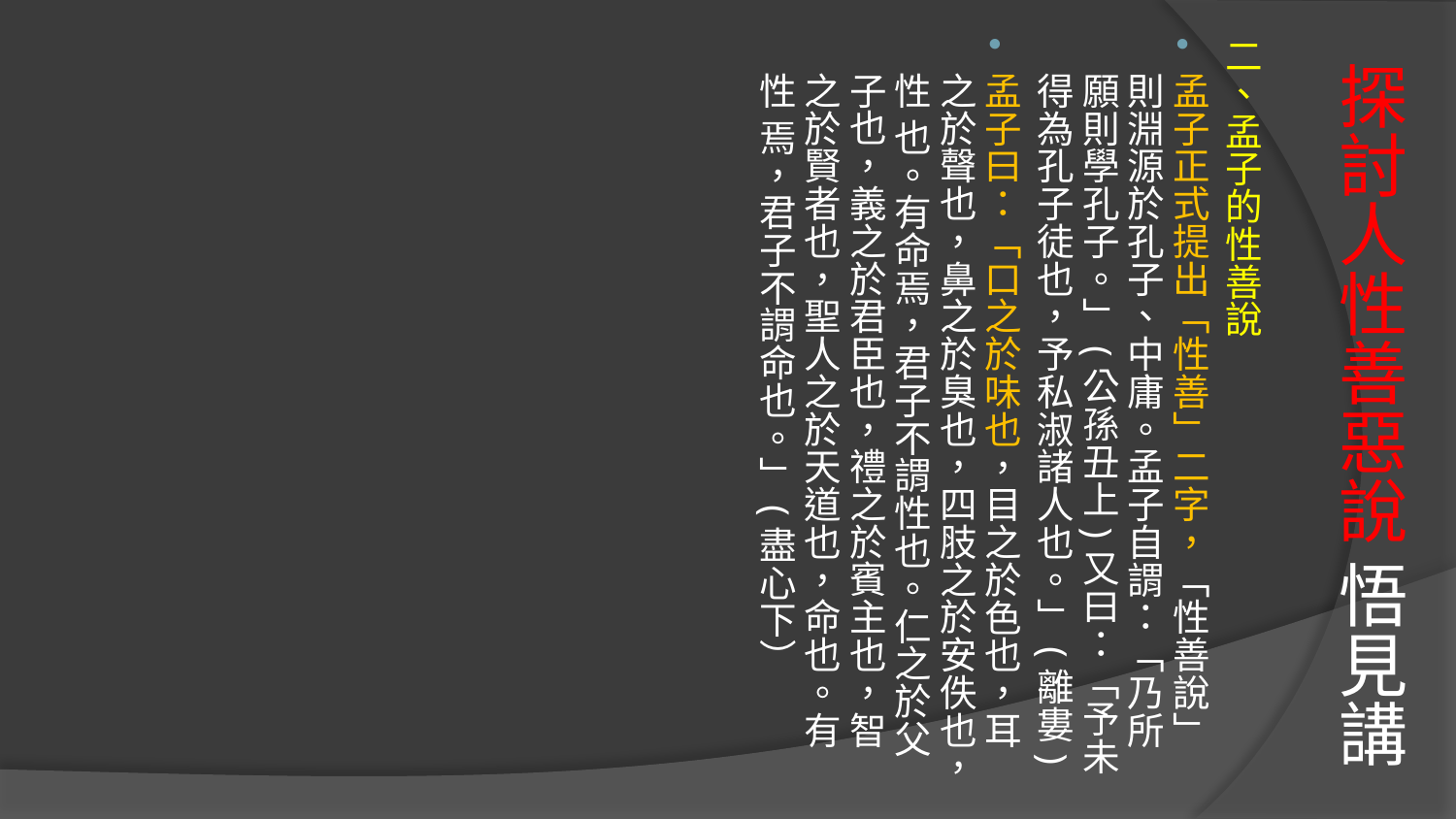

二、孟子的性善說
孟子正式提出「性善」二字，「性善說」則淵源於孔子、中庸。孟子自謂：「乃所願則學孔子。」(公孫丑上)又曰：「予未得為孔子徒也，予私淑諸人也。」(離婁)
孟子曰：「口之於味也，目之於色也，耳之於聲也，鼻之於臭也，四肢之於安佚也，性 也。有命焉，君子不謂性也。仁之於父子也，義之於君臣也，禮之於賓主也，智之於賢者也，聖人之於天道也，命也。有性 焉，君子不謂命也。」(盡心下）

# 探討人性善惡說 悟見講